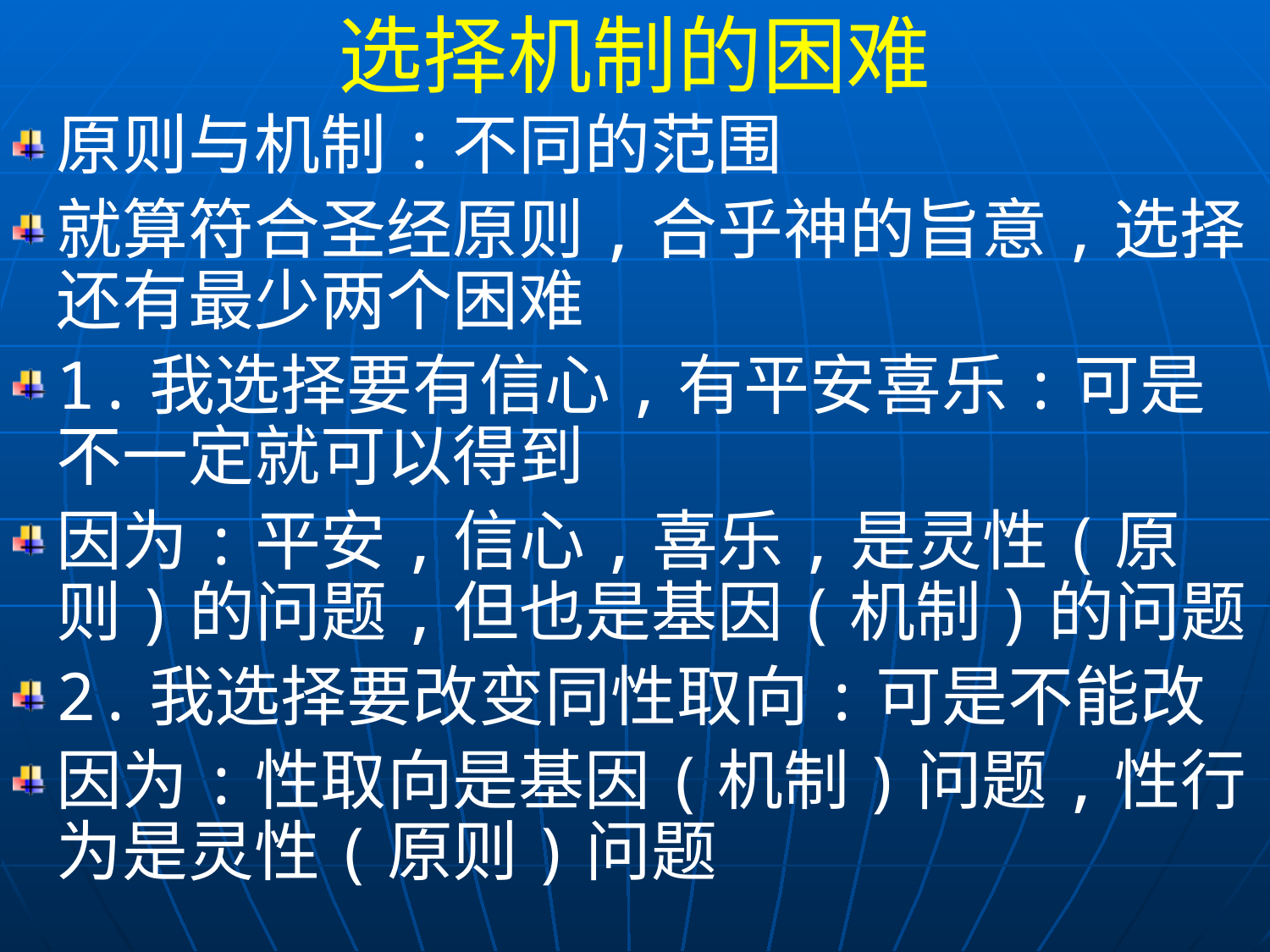

选择机制的困难
原则与机制:不同的范围
就算符合圣经原则,合乎神的旨意,选择还有最少两个困难
1.我选择要有信心,有平安喜乐:可是不一定就可以得到
因为:平安,信心,喜乐,是灵性(原则)的问题,但也是基因(机制)的问题
2.我选择要改变同性取向:可是不能改
因为:性取向是基因(机制)问题,性行为是灵性(原则)问题